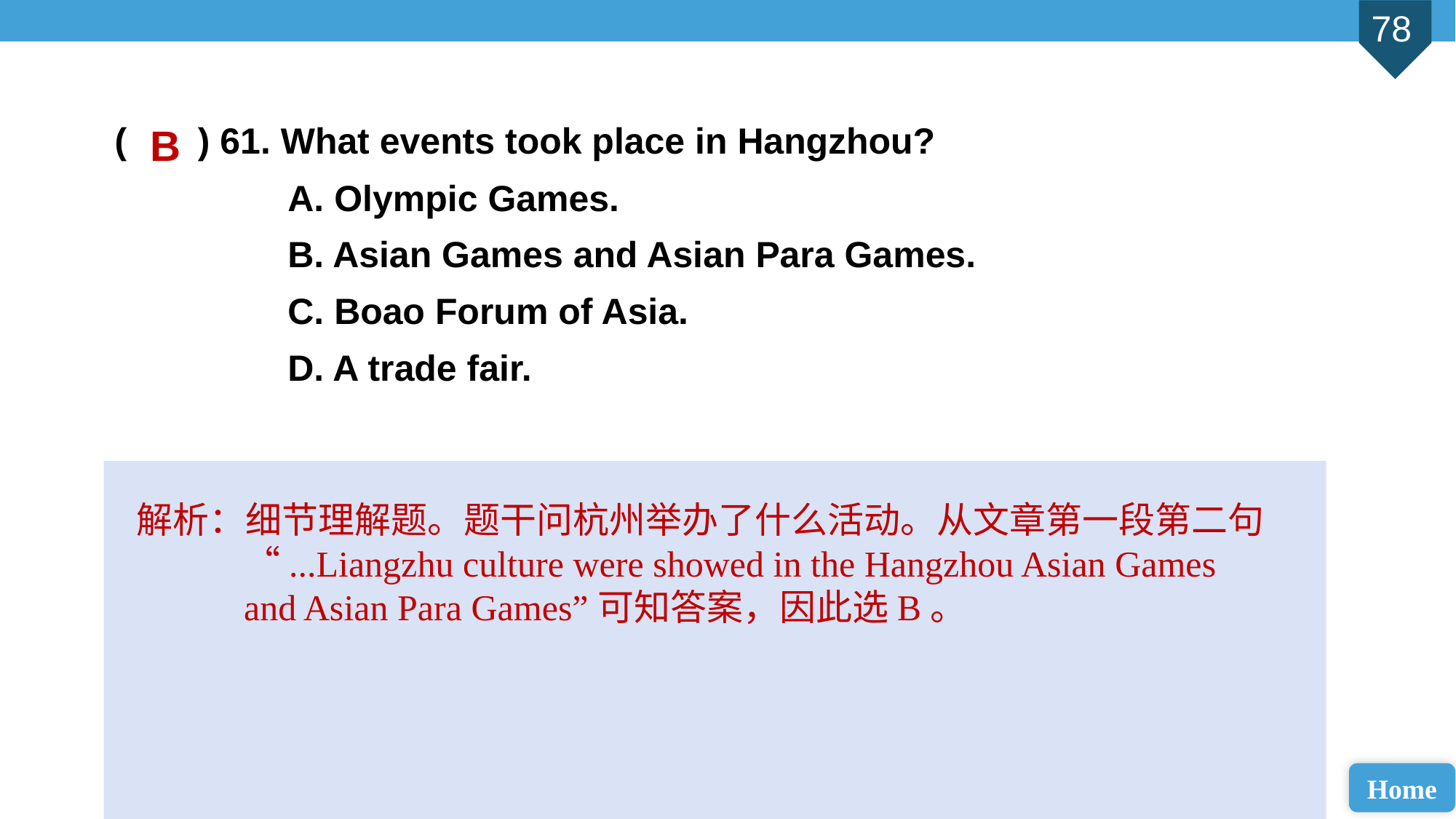

(       ) 61. What events took place in Hangzhou?
                 A. Olympic Games.
                 B. Asian Games and Asian Para Games.
                 C. Boao Forum of Asia.
                 D. A trade fair.
B

解析：细节理解题。题干问杭州举办了什么活动。从文章第一段第二句“...Liangzhu culture were showed in the Hangzhou Asian Games and Asian Para Games”可知答案，因此选B。